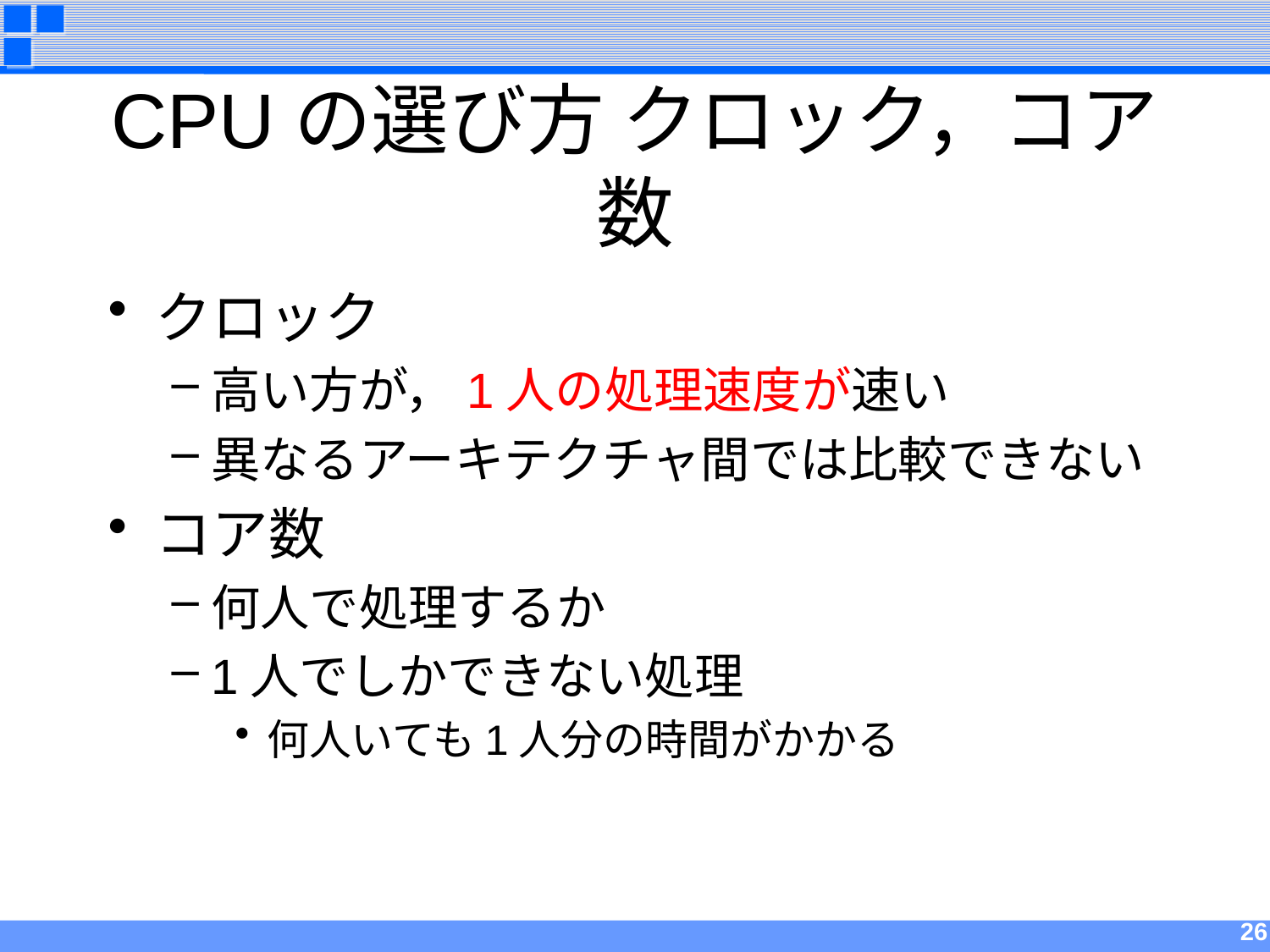

# CPUの選び方 クロック，コア数
クロック
高い方が，1人の処理速度が速い
異なるアーキテクチャ間では比較できない
コア数
何人で処理するか
1人でしかできない処理
何人いても1人分の時間がかかる
26